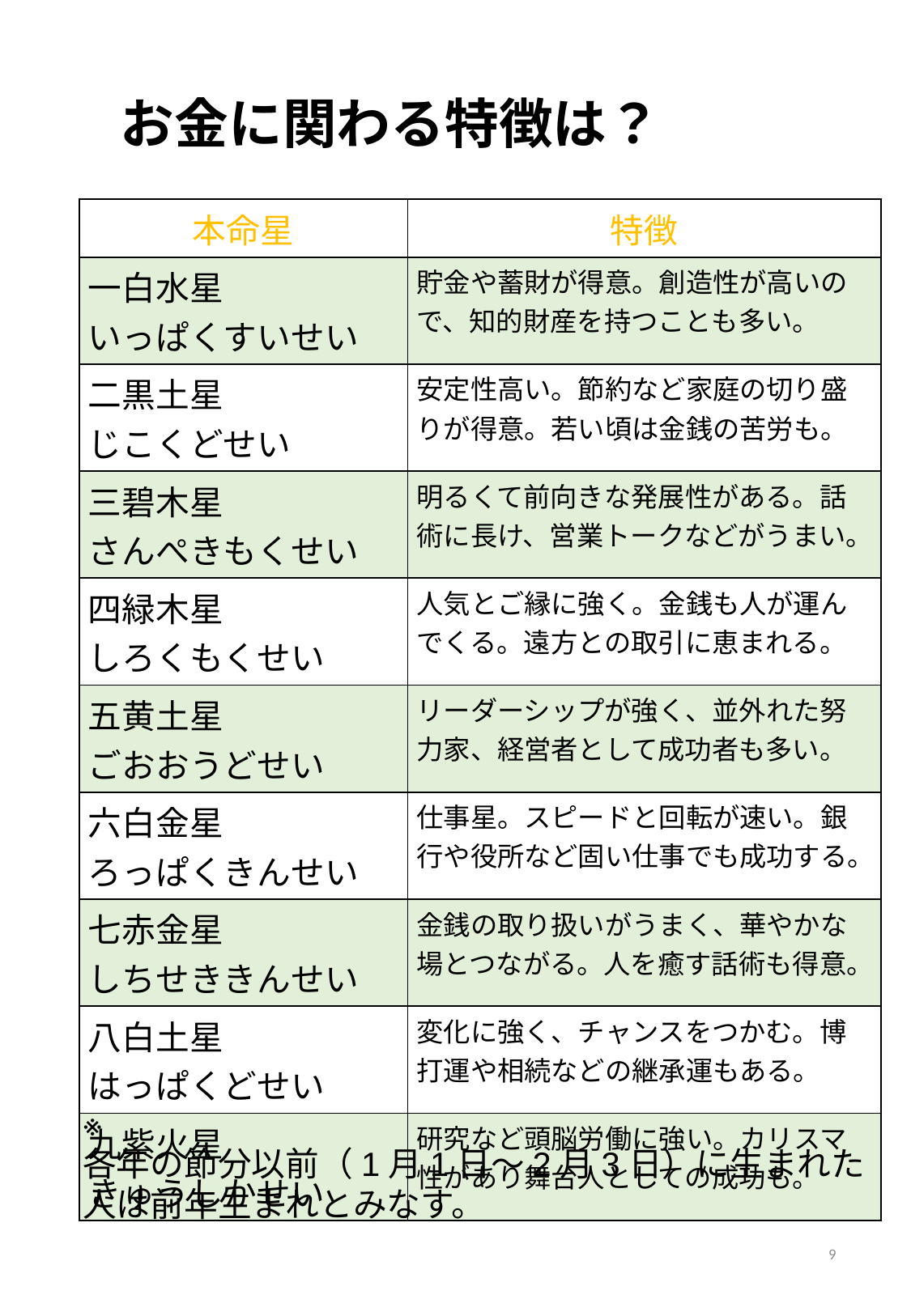

お金に関わる特徴は？
| 本命星 | 特徴 |
| --- | --- |
| 一白水星　 いっぱくすいせい | 貯金や蓄財が得意。創造性が高いので、知的財産を持つことも多い。 |
| 二黒土星　 じこくどせい | 安定性高い。節約など家庭の切り盛りが得意。若い頃は金銭の苦労も。 |
| 三碧木星　 さんぺきもくせい | 明るくて前向きな発展性がある。話術に長け、営業トークなどがうまい。 |
| 四緑木星　 しろくもくせい | 人気とご縁に強く。金銭も人が運んでくる。遠方との取引に恵まれる。 |
| 五黄土星　 ごおおうどせい | リーダーシップが強く、並外れた努力家、経営者として成功者も多い。 |
| 六白金星　 ろっぱくきんせい | 仕事星。スピードと回転が速い。銀行や役所など固い仕事でも成功する。 |
| 七赤金星　 しちせききんせい | 金銭の取り扱いがうまく、華やかな場とつながる。人を癒す話術も得意。 |
| 八白土星　 はっぱくどせい | 変化に強く、チャンスをつかむ。博打運や相続などの継承運もある。 |
| 九紫火星　 きゅうしかせい | 研究など頭脳労働に強い。カリスマ性があり舞台人としての成功も。 |
※
各年の節分以前（1月1日～2月3日）に生まれた人は前年生まれとみなす。
9